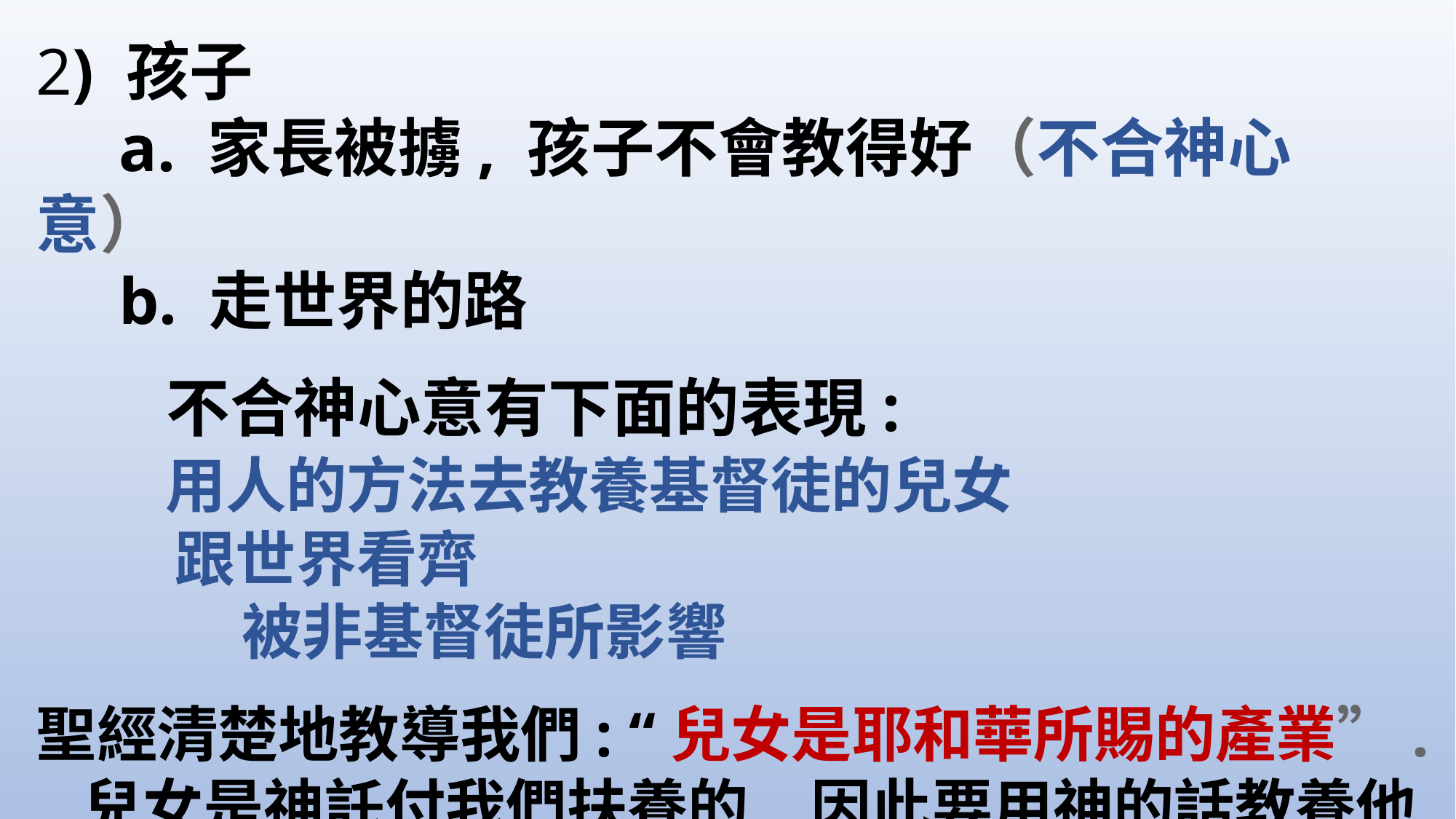

2) 孩子
     a. 家長被擄, 孩子不會教得好（不合神心意）
     b. 走世界的路

        不合神心意有下面的表現:
        用人的方法去教養基督徒的兒女
         跟世界看齊
			  被非基督徒所影響

聖經清楚地教導我們: “兒女是耶和華所賜的產業”.  兒女是神託付我們扶養的, 因此要用神的話教養他們